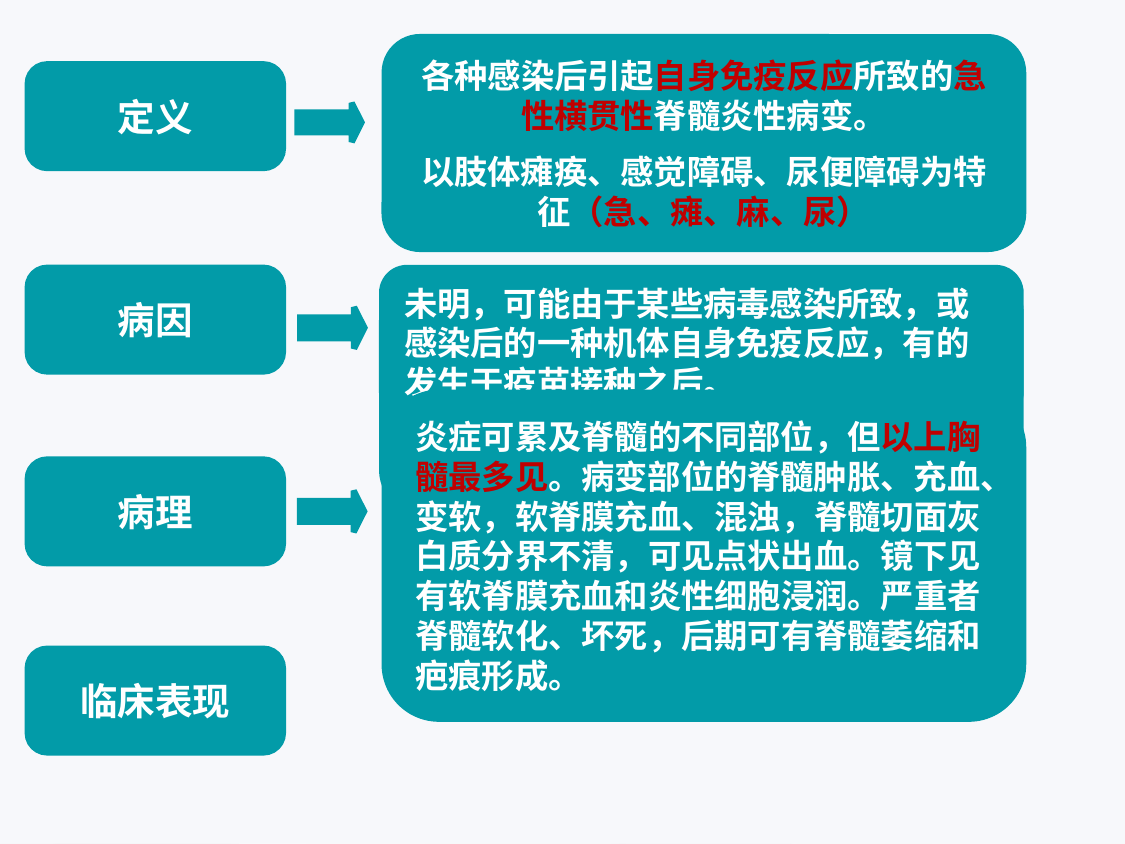

各种感染后引起自身免疫反应所致的急性横贯性脊髓炎性病变。
以肢体瘫痪、感觉障碍、尿便障碍为特征（急、瘫、麻、尿）
定义

未明，可能由于某些病毒感染所致，或感染后的一种机体自身免疫反应，有的发生于疫苗接种之后。
病因
部分病人起病后，瘫痪和感觉障碍的水平均不断上升，最终甚至波及上颈髓而引起四肢瘫痪和呼吸肌麻痹，并可伴高热，危及病人生命安全，称为上升性脊髓炎。

炎症可累及脊髓的不同部位，但以上胸髓最多见。病变部位的脊髓肿胀、充血、变软，软脊膜充血、混浊，脊髓切面灰白质分界不清，可见点状出血。镜下见有软脊膜充血和炎性细胞浸润。严重者脊髓软化、坏死，后期可有脊髓萎缩和疤痕形成。
病理

临床表现